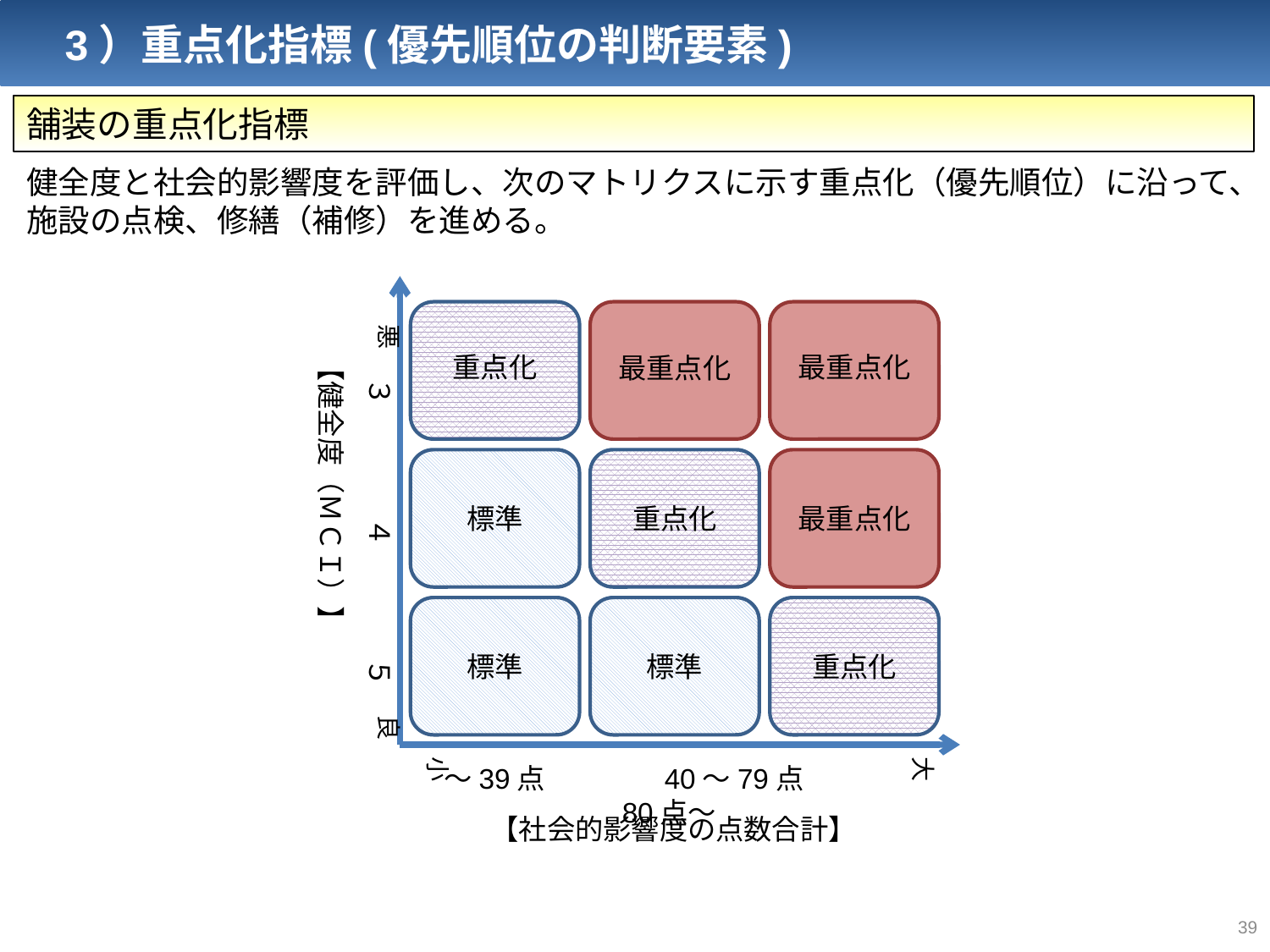

3）重点化指標(優先順位の判断要素)
舗装の重点化指標
健全度と社会的影響度を評価し、次のマトリクスに示す重点化（優先順位）に沿って、施設の点検、修繕（補修）を進める。
【健全度（ＭＣＩ）】
　　３　　　　４　　　　５

悪
重点化
最重点化
最重点化

標準
重点化
最重点化

標準
標準
重点化
良
大
小
　～39点　　　　40～79点　　　　80点～

【社会的影響度の点数合計】
39